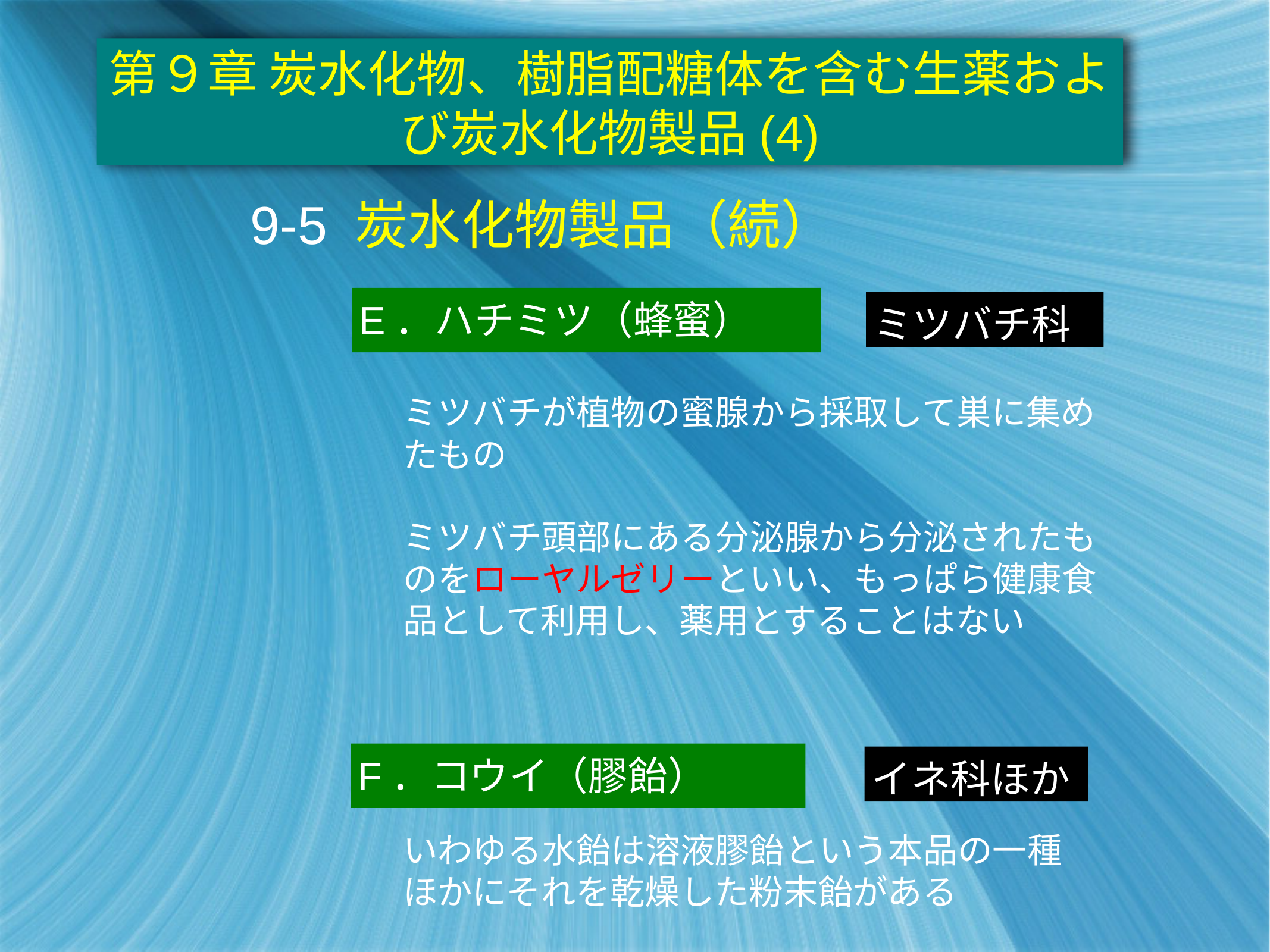

第９章 炭水化物、樹脂配糖体を含む生薬および炭水化物製品(4)
9-5 炭水化物製品（続）

E．ハチミツ（蜂蜜）

ミツバチ科
ミツバチが植物の蜜腺から採取して巣に集めたもの

ミツバチ頭部にある分泌腺から分泌されたものをローヤルゼリーといい、もっぱら健康食品として利用し、薬用とすることはない

F．コウイ（膠飴）

イネ科ほか
いわゆる水飴は溶液膠飴という本品の一種
ほかにそれを乾燥した粉末飴がある